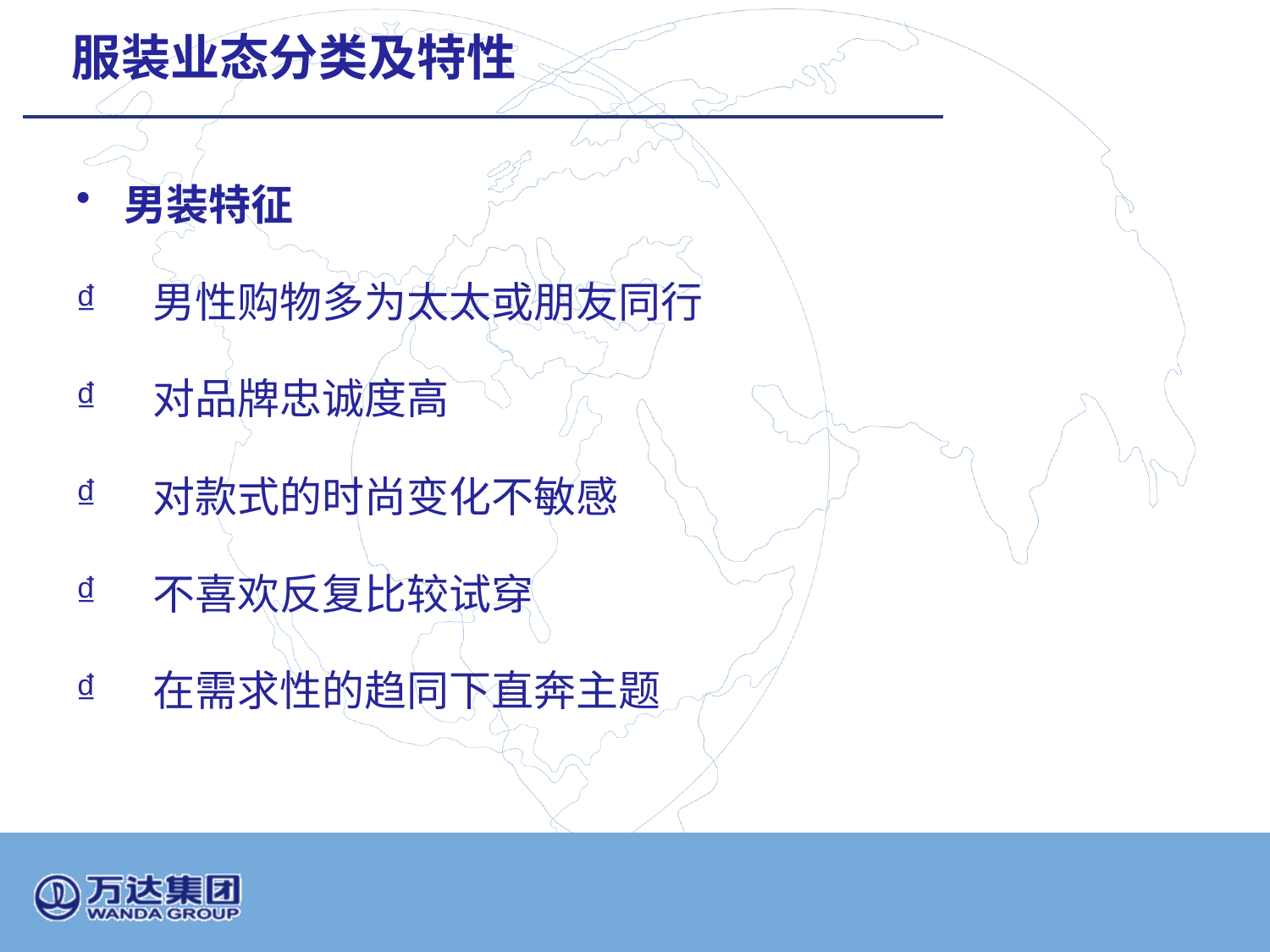

# 服装业态分类及特性
男装特征
  男性购物多为太太或朋友同行
  对品牌忠诚度高
  对款式的时尚变化不敏感
  不喜欢反复比较试穿
  在需求性的趋同下直奔主题